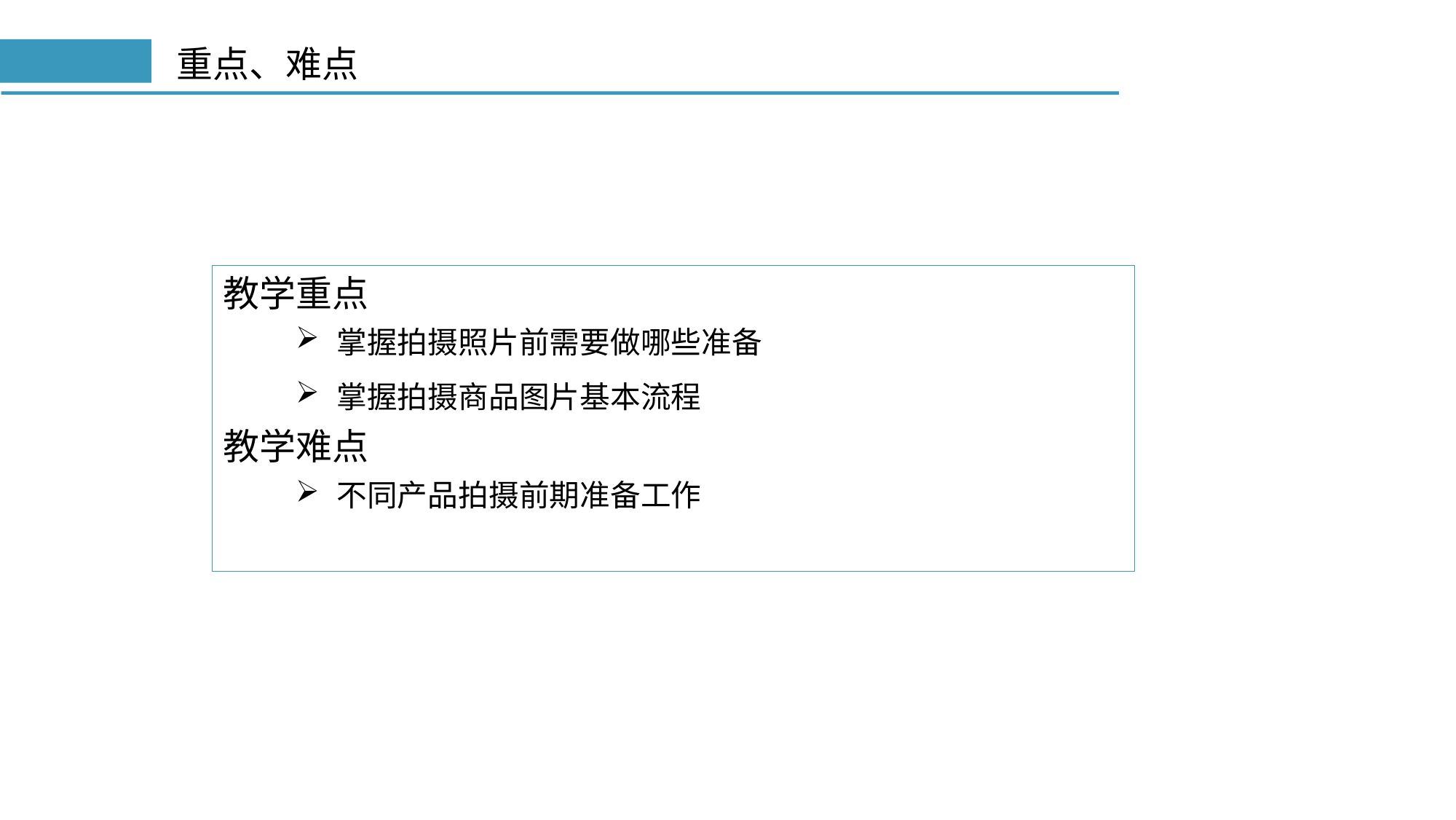

# 重点、难点
教学重点
掌握拍摄照片前需要做哪些准备
掌握拍摄商品图片基本流程
教学难点
不同产品拍摄前期准备工作